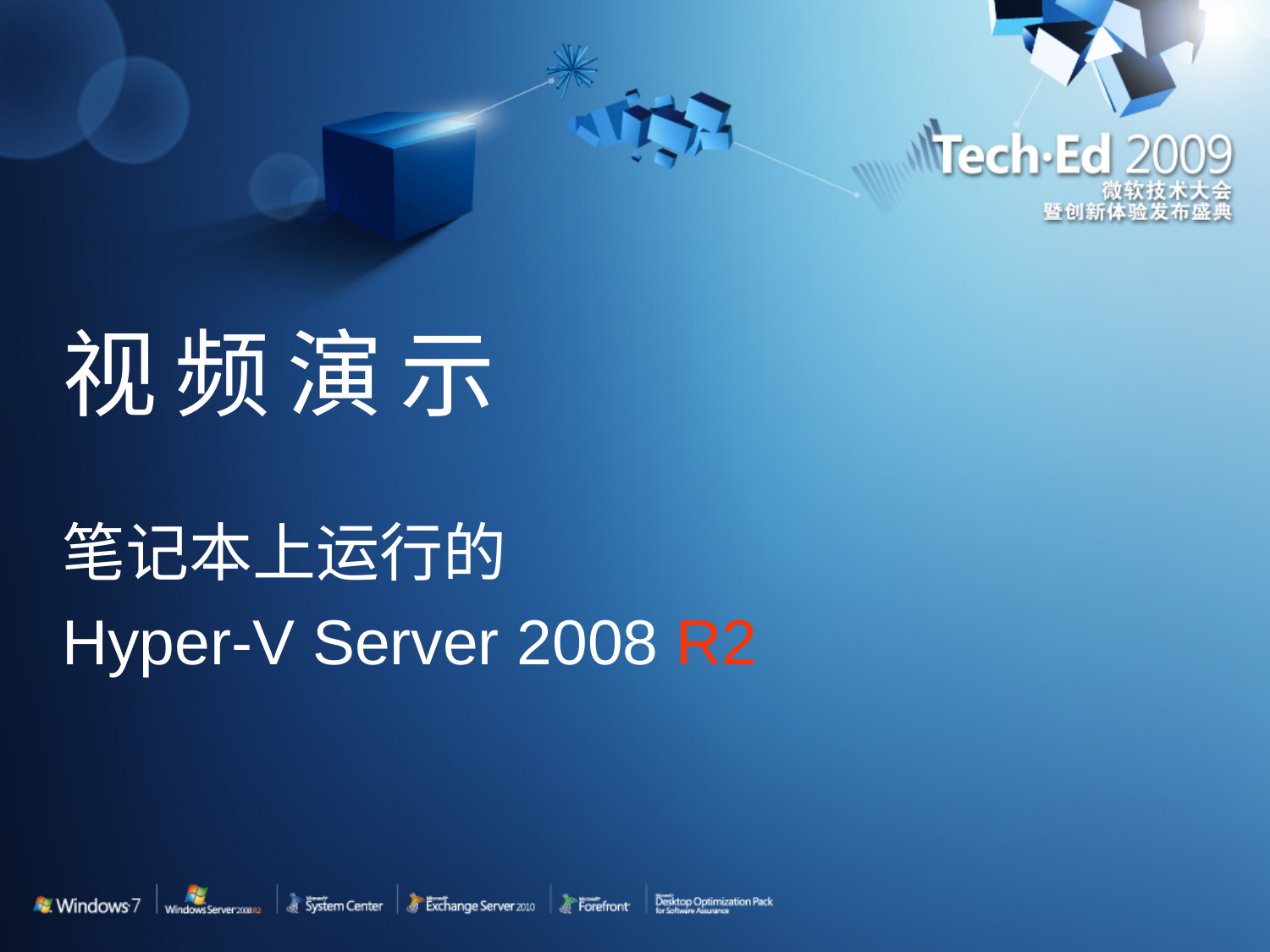

# 视频演示
笔记本上运行的
Hyper-V Server 2008 R2